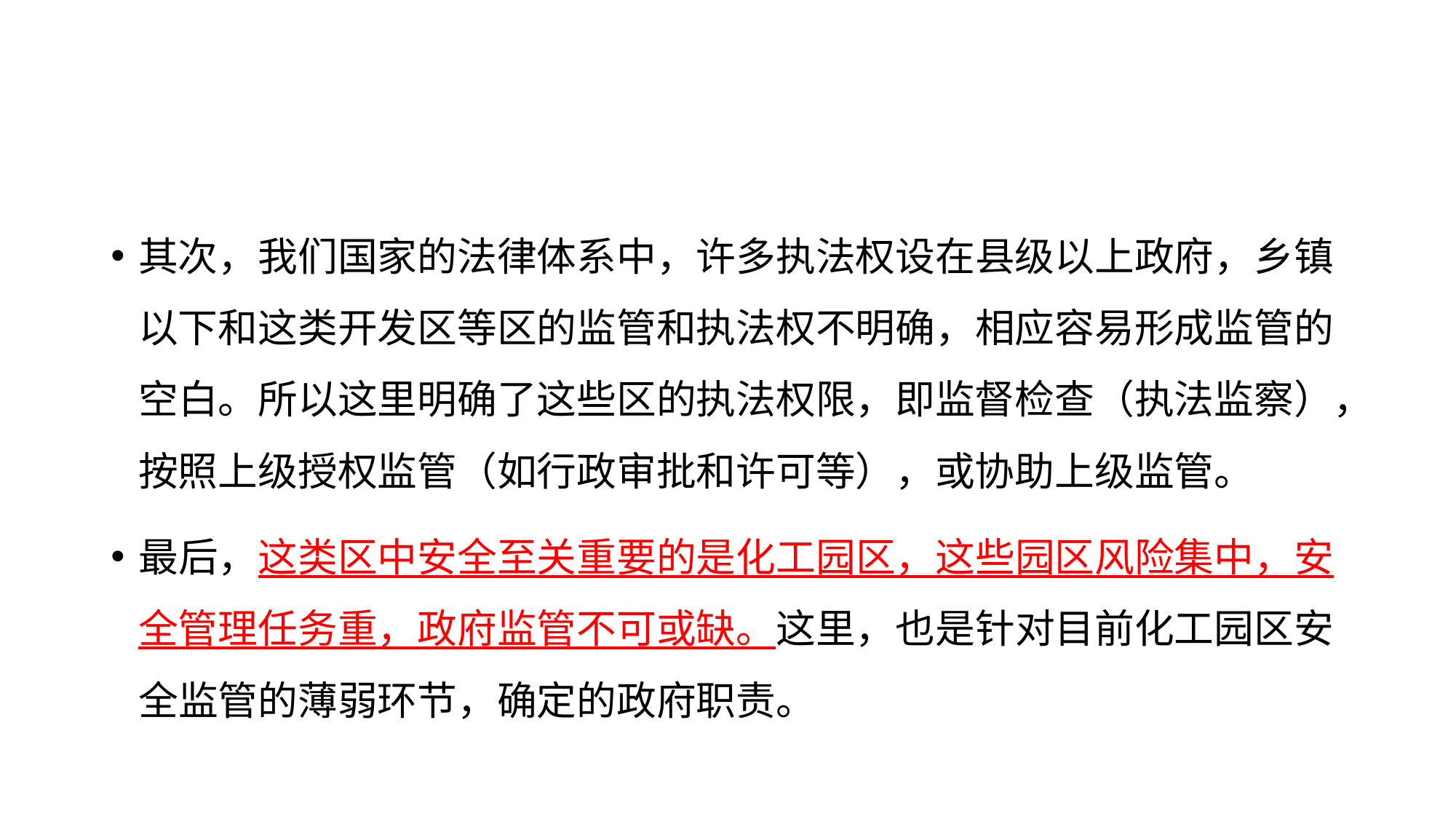

#
其次，我们国家的法律体系中，许多执法权设在县级以上政府，乡镇以下和这类开发区等区的监管和执法权不明确，相应容易形成监管的空白。所以这里明确了这些区的执法权限，即监督检查（执法监察），按照上级授权监管（如行政审批和许可等），或协助上级监管。
最后，这类区中安全至关重要的是化工园区，这些园区风险集中，安全管理任务重，政府监管不可或缺。这里，也是针对目前化工园区安全监管的薄弱环节，确定的政府职责。
87